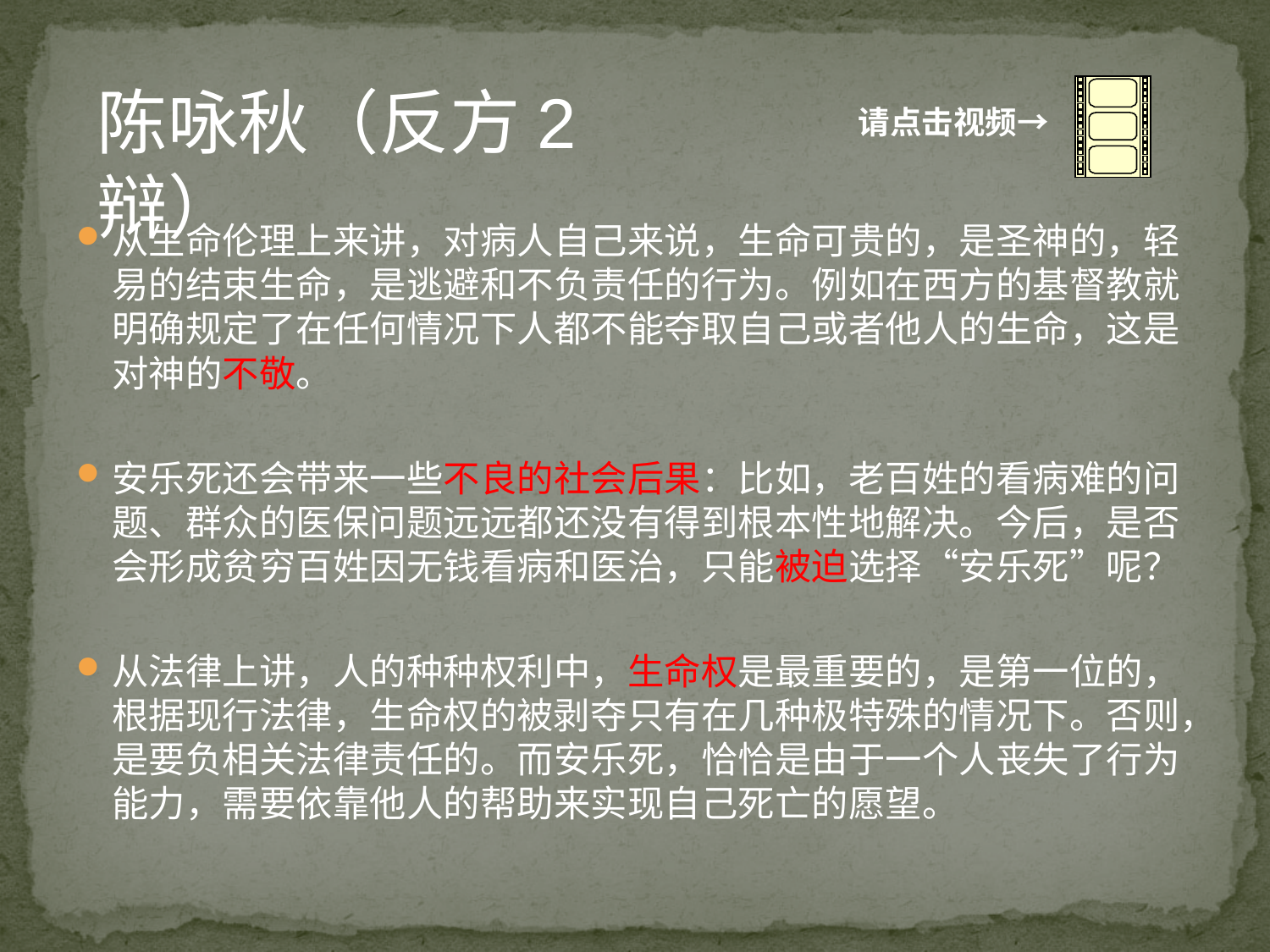

陈咏秋（反方2辩）

请点击视频→
从生命伦理上来讲，对病人自己来说，生命可贵的，是圣神的，轻易的结束生命，是逃避和不负责任的行为。例如在西方的基督教就明确规定了在任何情况下人都不能夺取自己或者他人的生命，这是对神的不敬。

安乐死还会带来一些不良的社会后果：比如，老百姓的看病难的问题、群众的医保问题远远都还没有得到根本性地解决。今后，是否会形成贫穷百姓因无钱看病和医治，只能被迫选择“安乐死”呢？

从法律上讲，人的种种权利中，生命权是最重要的，是第一位的，根据现行法律，生命权的被剥夺只有在几种极特殊的情况下。否则，是要负相关法律责任的。而安乐死，恰恰是由于一个人丧失了行为能力，需要依靠他人的帮助来实现自己死亡的愿望。